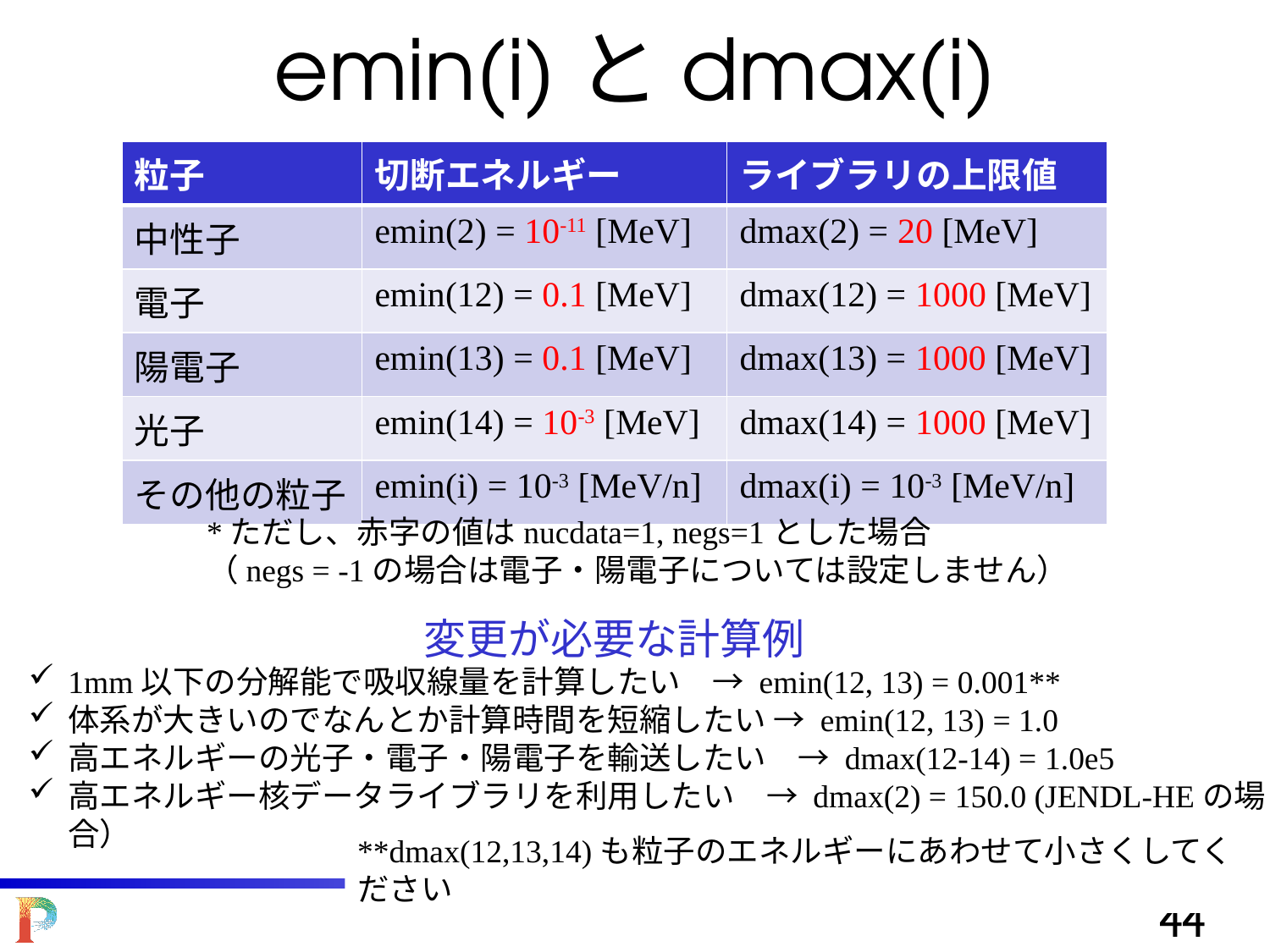

# emin(i)とdmax(i)
| 粒子 | 切断エネルギー | ライブラリの上限値 |
| --- | --- | --- |
| 中性子 | emin(2) = 10-11 [MeV] | dmax(2) = 20 [MeV] |
| 電子 | emin(12) = 0.1 [MeV] | dmax(12) = 1000 [MeV] |
| 陽電子 | emin(13) = 0.1 [MeV] | dmax(13) = 1000 [MeV] |
| 光子 | emin(14) = 10-3 [MeV] | dmax(14) = 1000 [MeV] |
| その他の粒子 | emin(i) = 10-3 [MeV/n] | dmax(i) = 10-3 [MeV/n] |
*ただし、赤字の値はnucdata=1, negs=1とした場合
（negs = -1の場合は電子・陽電子については設定しません）
変更が必要な計算例
1mm以下の分解能で吸収線量を計算したい　→ emin(12, 13) = 0.001**
体系が大きいのでなんとか計算時間を短縮したい → emin(12, 13) = 1.0
高エネルギーの光子・電子・陽電子を輸送したい　→ dmax(12-14) = 1.0e5
高エネルギー核データライブラリを利用したい　→ dmax(2) = 150.0 (JENDL-HEの場合）
**dmax(12,13,14)も粒子のエネルギーにあわせて小さくしてください